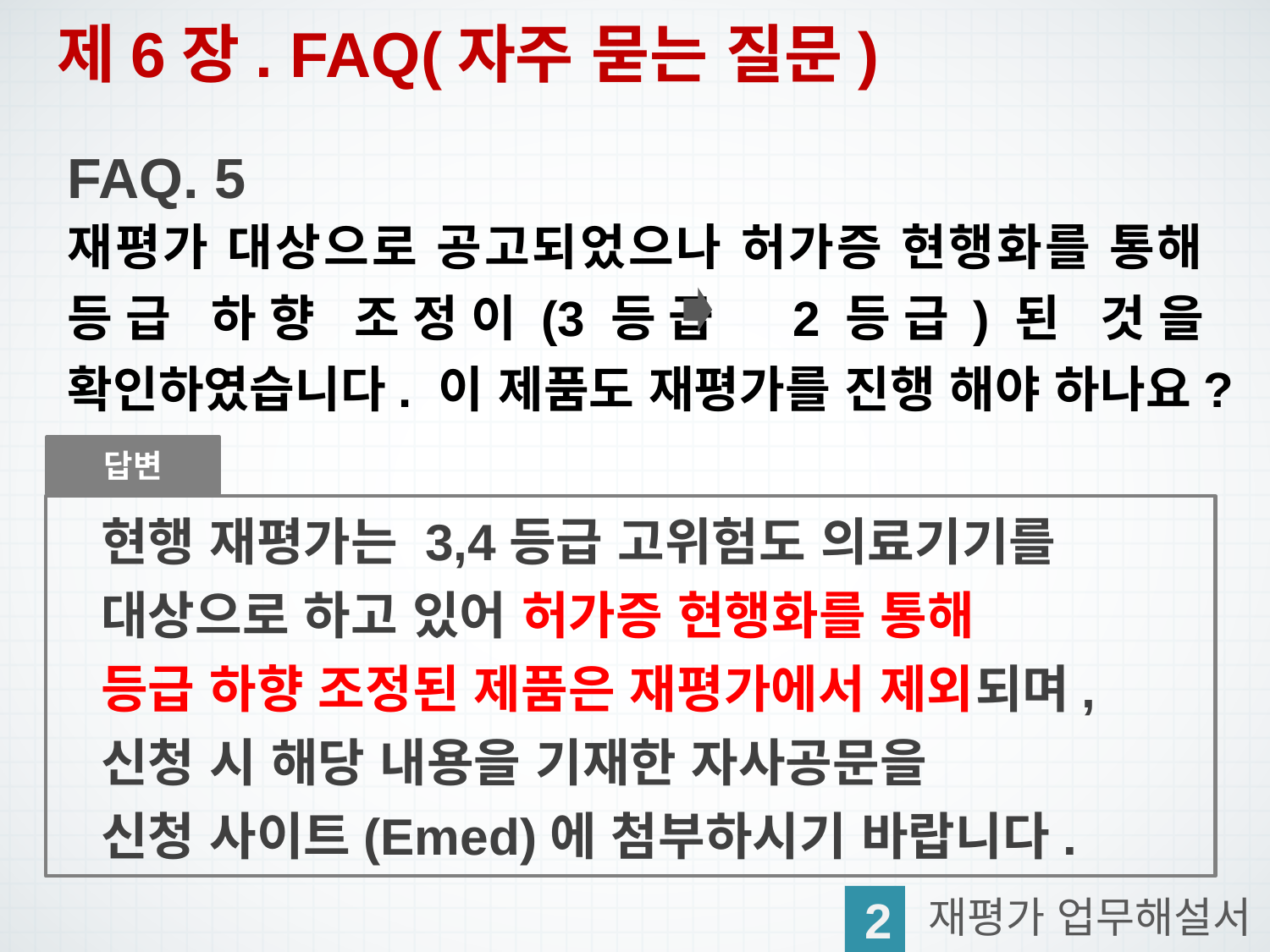

제6장. FAQ(자주 묻는 질문)

FAQ. 5
재평가 대상으로 공고되었으나 허가증 현행화를 통해 등급 하향 조정이(3등급  2등급)된 것을 확인하였습니다. 이 제품도 재평가를 진행 해야 하나요?

답변
현행 재평가는 3,4등급 고위험도 의료기기를 대상으로 하고 있어 허가증 현행화를 통해
등급 하향 조정된 제품은 재평가에서 제외되며, 신청 시 해당 내용을 기재한 자사공문을
신청 사이트(Emed)에 첨부하시기 바랍니다.

2
재평가 업무해설서